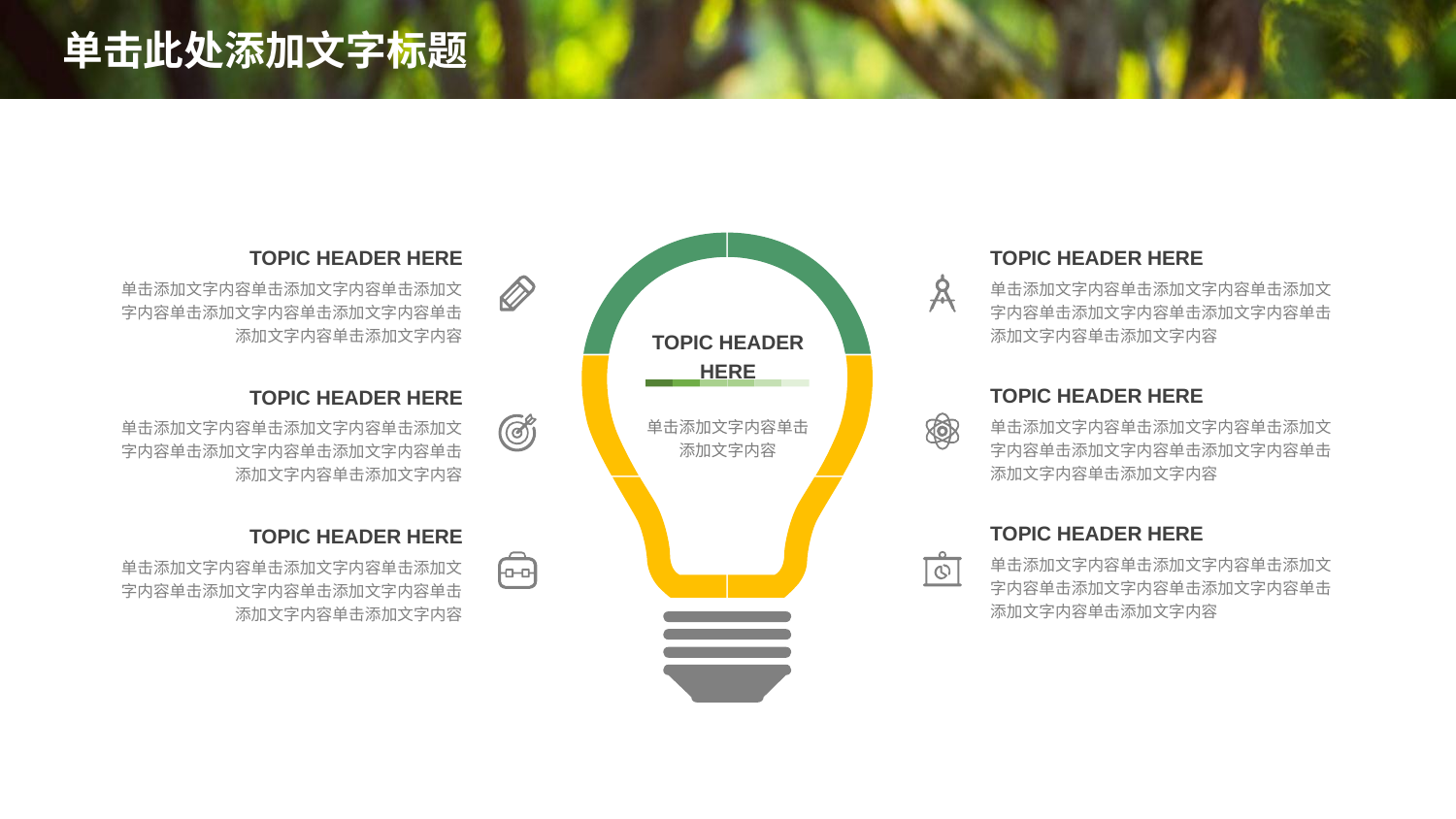

TOPIC HEADER HERE

单击添加文字内容单击添加文字内容

TOPIC HEADER HERE
单击添加文字内容单击添加文字内容单击添加文字内容单击添加文字内容单击添加文字内容单击添加文字内容单击添加文字内容

TOPIC HEADER HERE
单击添加文字内容单击添加文字内容单击添加文字内容单击添加文字内容单击添加文字内容单击添加文字内容单击添加文字内容

TOPIC HEADER HERE
单击添加文字内容单击添加文字内容单击添加文字内容单击添加文字内容单击添加文字内容单击添加文字内容单击添加文字内容

TOPIC HEADER HERE
单击添加文字内容单击添加文字内容单击添加文字内容单击添加文字内容单击添加文字内容单击添加文字内容单击添加文字内容

TOPIC HEADER HERE
单击添加文字内容单击添加文字内容单击添加文字内容单击添加文字内容单击添加文字内容单击添加文字内容单击添加文字内容

TOPIC HEADER HERE
单击添加文字内容单击添加文字内容单击添加文字内容单击添加文字内容单击添加文字内容单击添加文字内容单击添加文字内容